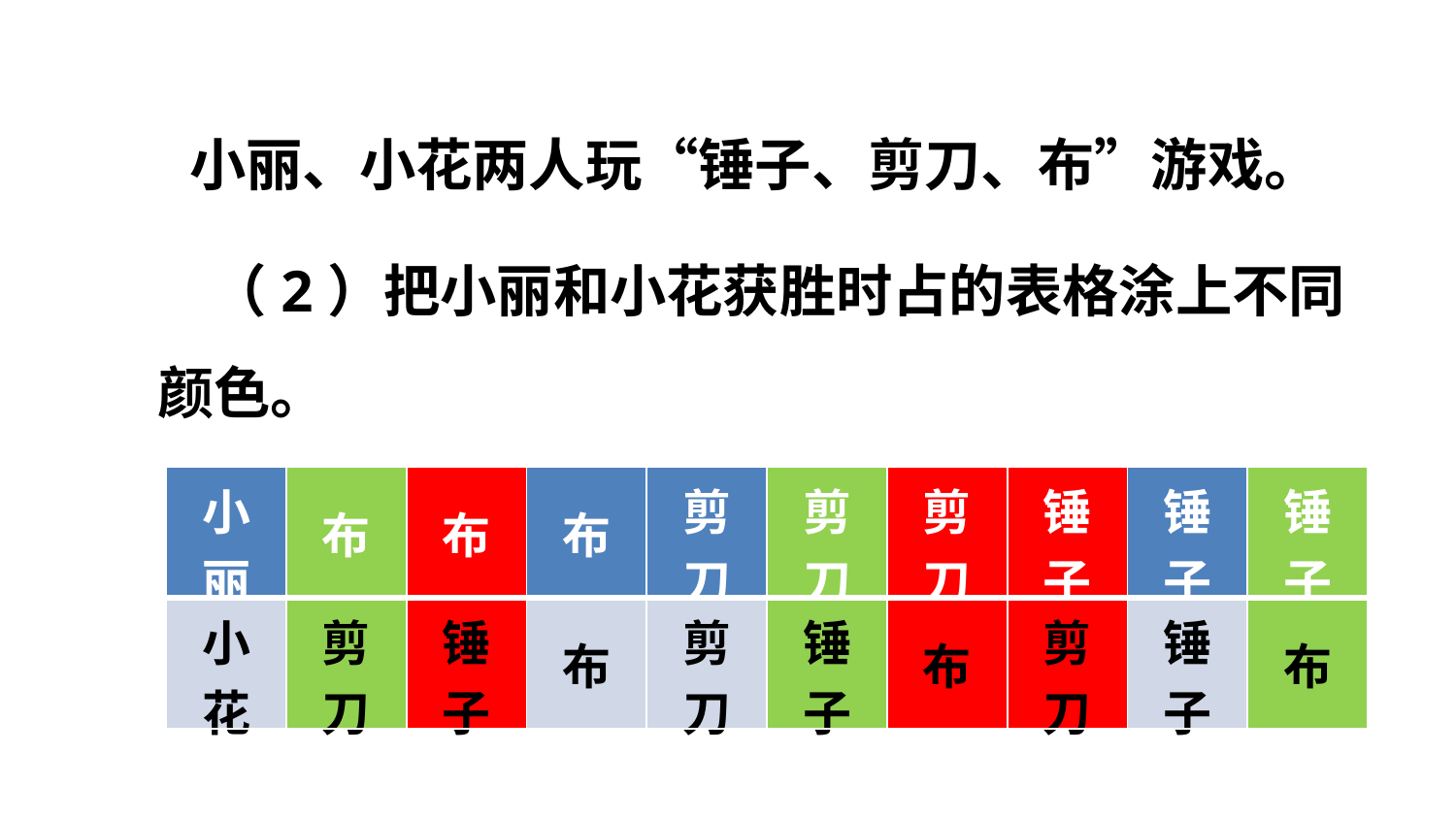

小丽、小花两人玩“锤子、剪刀、布”游戏。
   （2）把小丽和小花获胜时占的表格涂上不同颜色。
| 小丽 | 布 | 布 | 布 | 剪刀 | 剪刀 | 剪刀 | 锤子 | 锤子 | 锤子 |
| --- | --- | --- | --- | --- | --- | --- | --- | --- | --- |
| 小花 | 剪刀 | 锤子 | 布 | 剪刀 | 锤子 | 布 | 剪刀 | 锤子 | 布 |